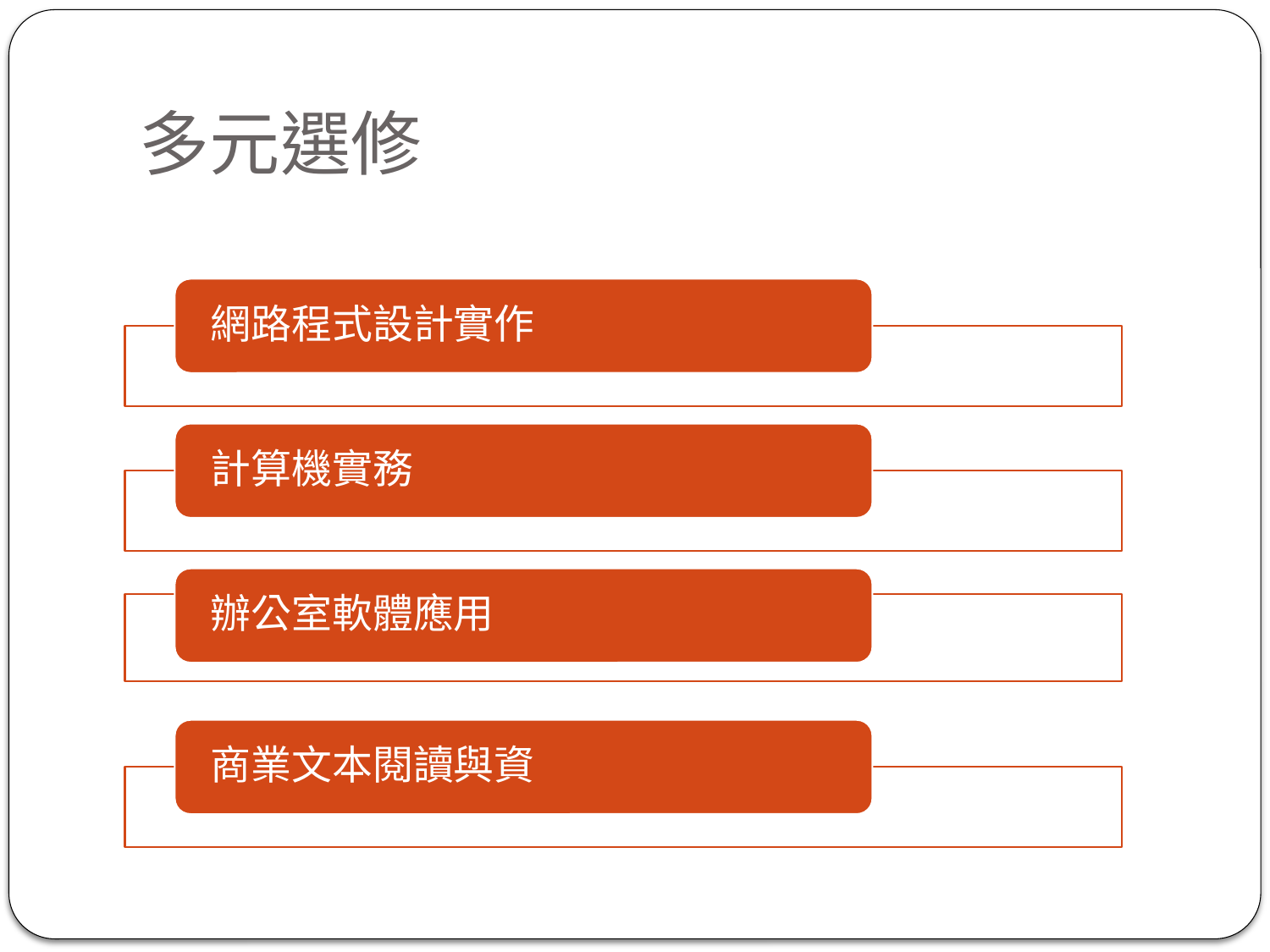

# 多元選修
網路程式設計實作
計算機實務
辦公室軟體應用
商業文本閱讀與資